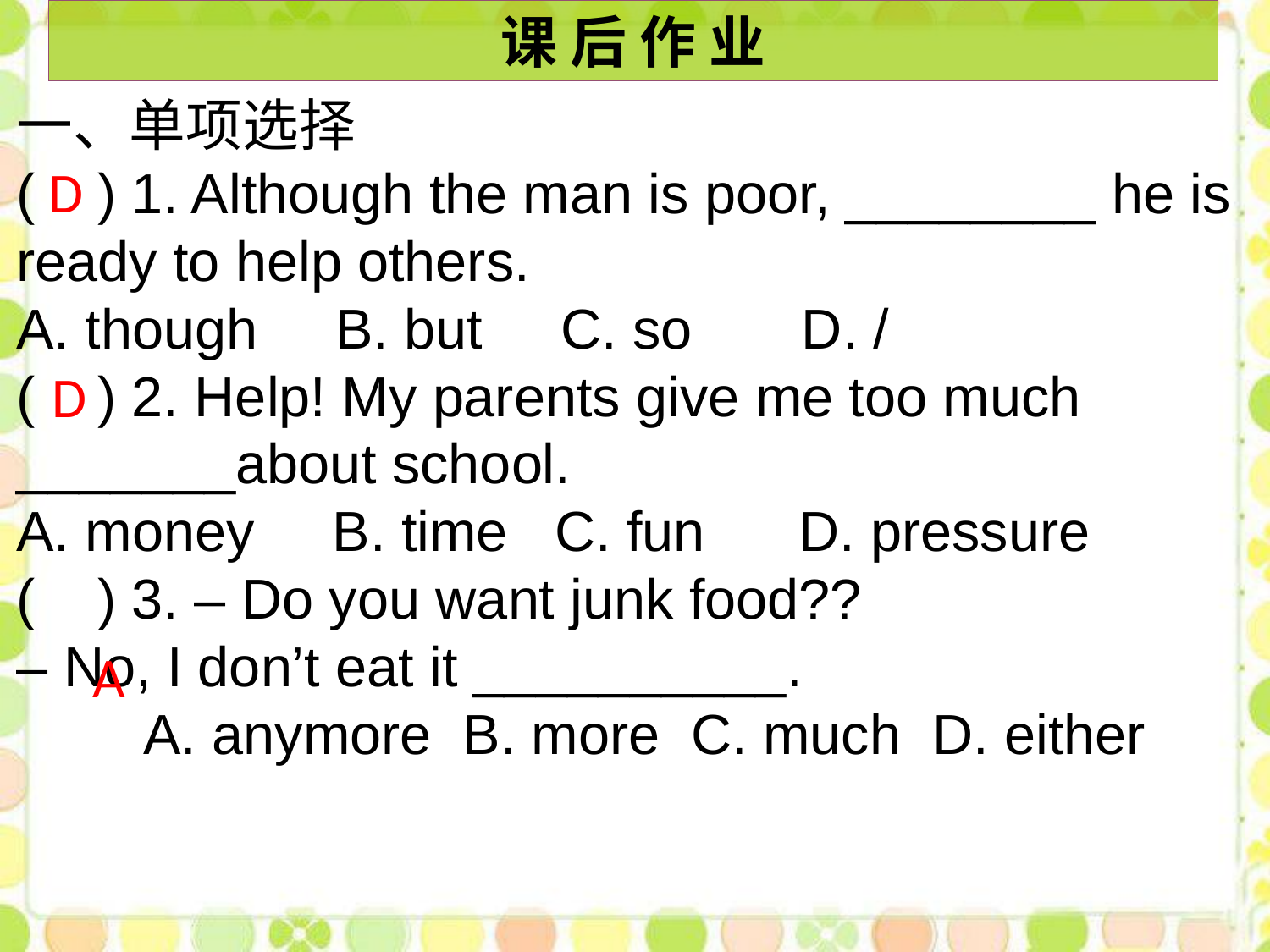

课 后 作 业
一、单项选择
(    ) 1. Although the man is poor, ________ he is ready to help others.
A. though     B. but     C. so       D. /
(    ) 2. Help! My parents give me too much _______about school.
A. money     B. time   C. fun      D. pressure
(    ) 3. – Do you want junk food??
– No, I don’t eat it __________.
	A. anymore  B. more  C. much  D. either
D
D
A